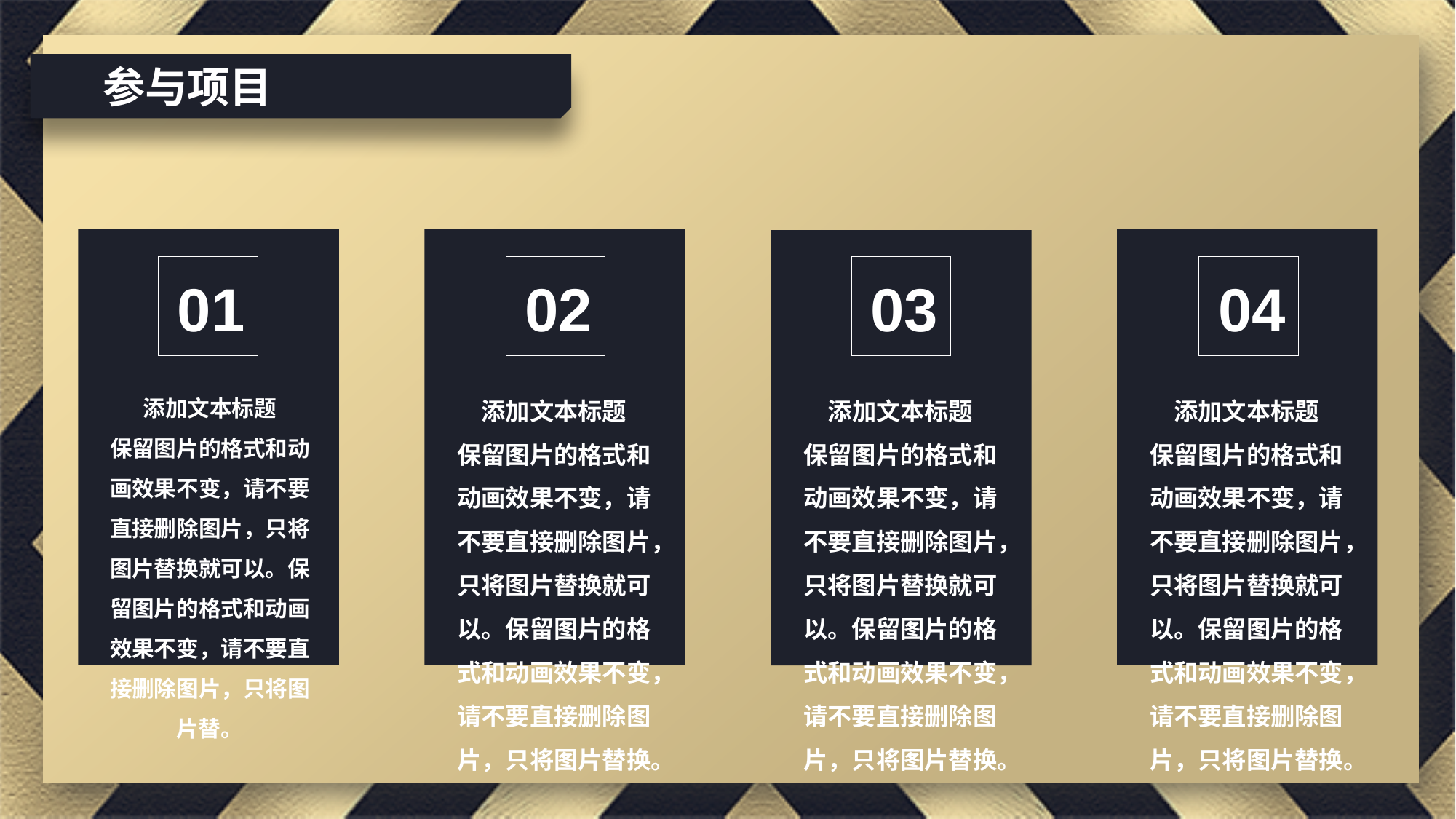

参与项目

01
02
03
04
添加文本标题
保留图片的格式和动画效果不变，请不要直接删除图片，只将图片替换就可以。保留图片的格式和动画效果不变，请不要直接删除图片，只将图片替。
添加文本标题
保留图片的格式和动画效果不变，请不要直接删除图片，只将图片替换就可以。保留图片的格式和动画效果不变，请不要直接删除图片，只将图片替换。
添加文本标题
保留图片的格式和动画效果不变，请不要直接删除图片，只将图片替换就可以。保留图片的格式和动画效果不变，请不要直接删除图片，只将图片替换。
添加文本标题
保留图片的格式和动画效果不变，请不要直接删除图片，只将图片替换就可以。保留图片的格式和动画效果不变，请不要直接删除图片，只将图片替换。